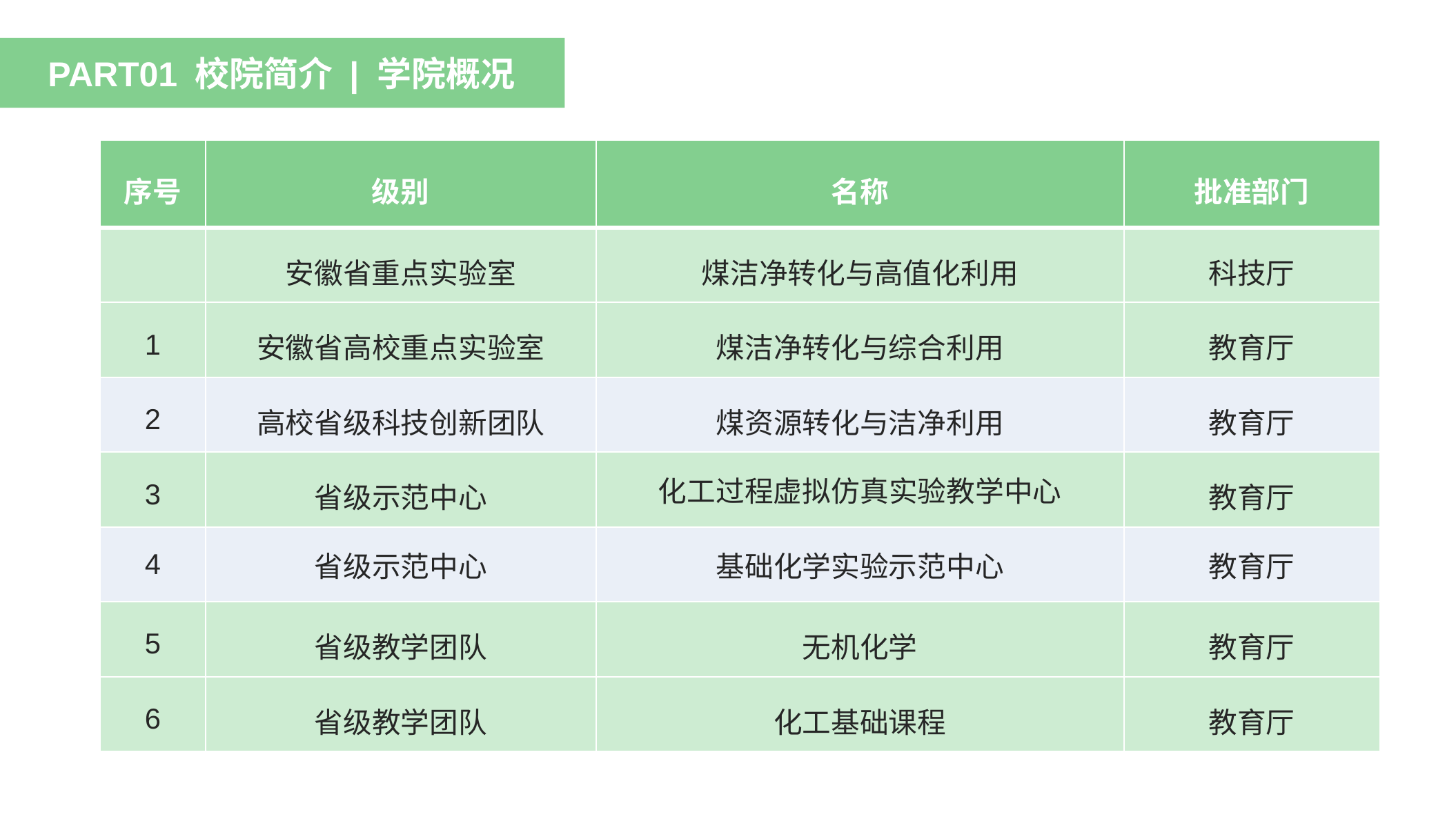

PART01 校院简介 | 学院概况
| 序号 | 级别 | 名称 | 批准部门 |
| --- | --- | --- | --- |
|  | 安徽省重点实验室 | 煤洁净转化与高值化利用 | 科技厅 |
| 1 | 安徽省高校重点实验室 | 煤洁净转化与综合利用 | 教育厅 |
| 2 | 高校省级科技创新团队 | 煤资源转化与洁净利用 | 教育厅 |
| 3 | 省级示范中心 | 化工过程虚拟仿真实验教学中心 | 教育厅 |
| 4 | 省级示范中心 | 基础化学实验示范中心 | 教育厅 |
| 5 | 省级教学团队 | 无机化学 | 教育厅 |
| 6 | 省级教学团队 | 化工基础课程 | 教育厅 |